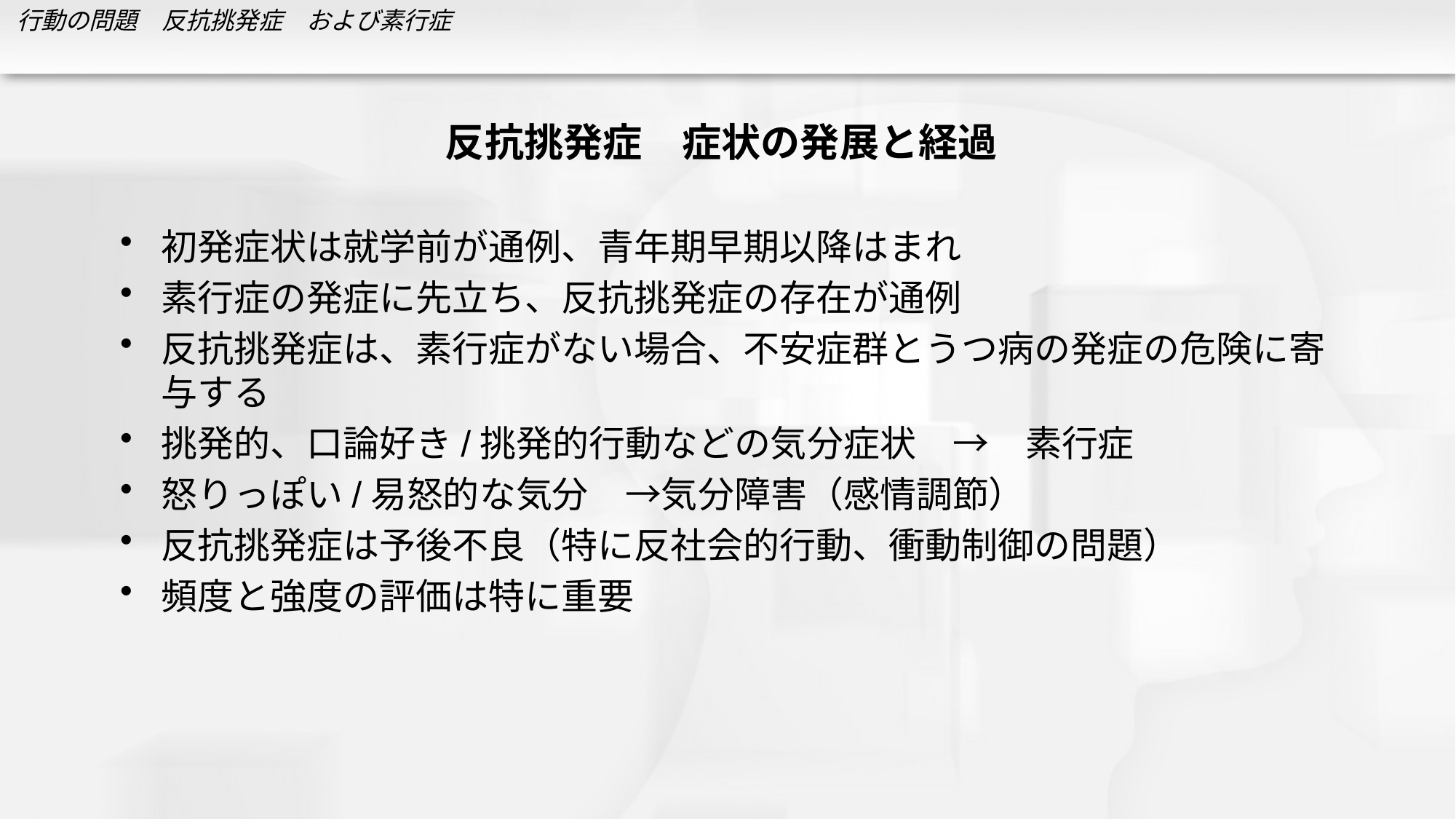

# 反抗挑発症　症状の発展と経過
初発症状は就学前が通例、青年期早期以降はまれ
素行症の発症に先立ち、反抗挑発症の存在が通例
反抗挑発症は、素行症がない場合、不安症群とうつ病の発症の危険に寄与する
挑発的、口論好き/挑発的行動などの気分症状　→　素行症
怒りっぽい/易怒的な気分　→気分障害（感情調節）
反抗挑発症は予後不良（特に反社会的行動、衝動制御の問題）
頻度と強度の評価は特に重要